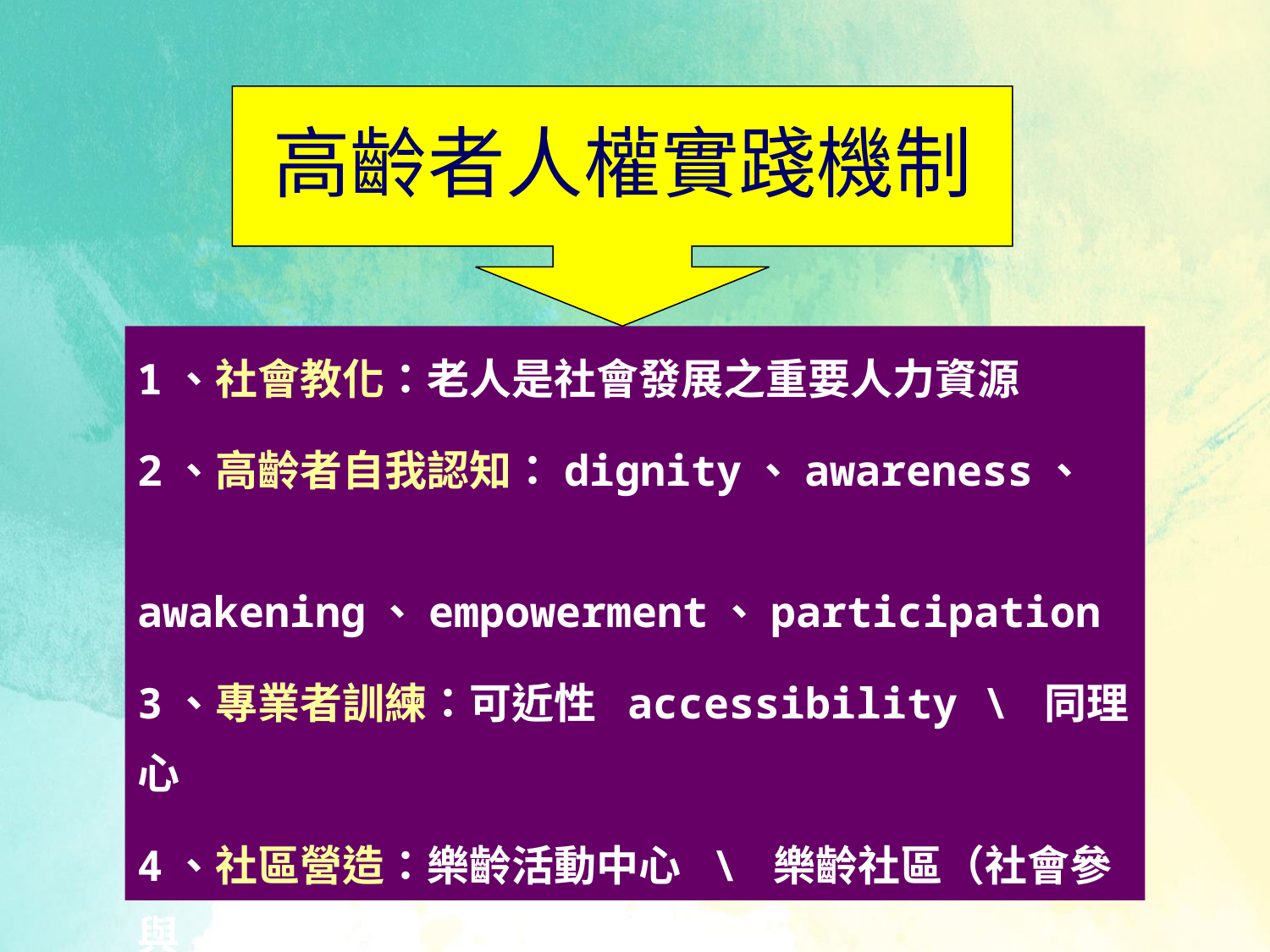

高齡者人權實踐機制
1、社會教化：老人是社會發展之重要人力資源
2、高齡者自我認知：dignity、awareness、
        awakening、empowerment、participation
3、專業者訓練：可近性 accessibility \ 同理心
4、社區營造：樂齡活動中心 \ 樂齡社區（社會參與
   人際互動 \ 住房 \ 社區照顧 \ 居家看護）